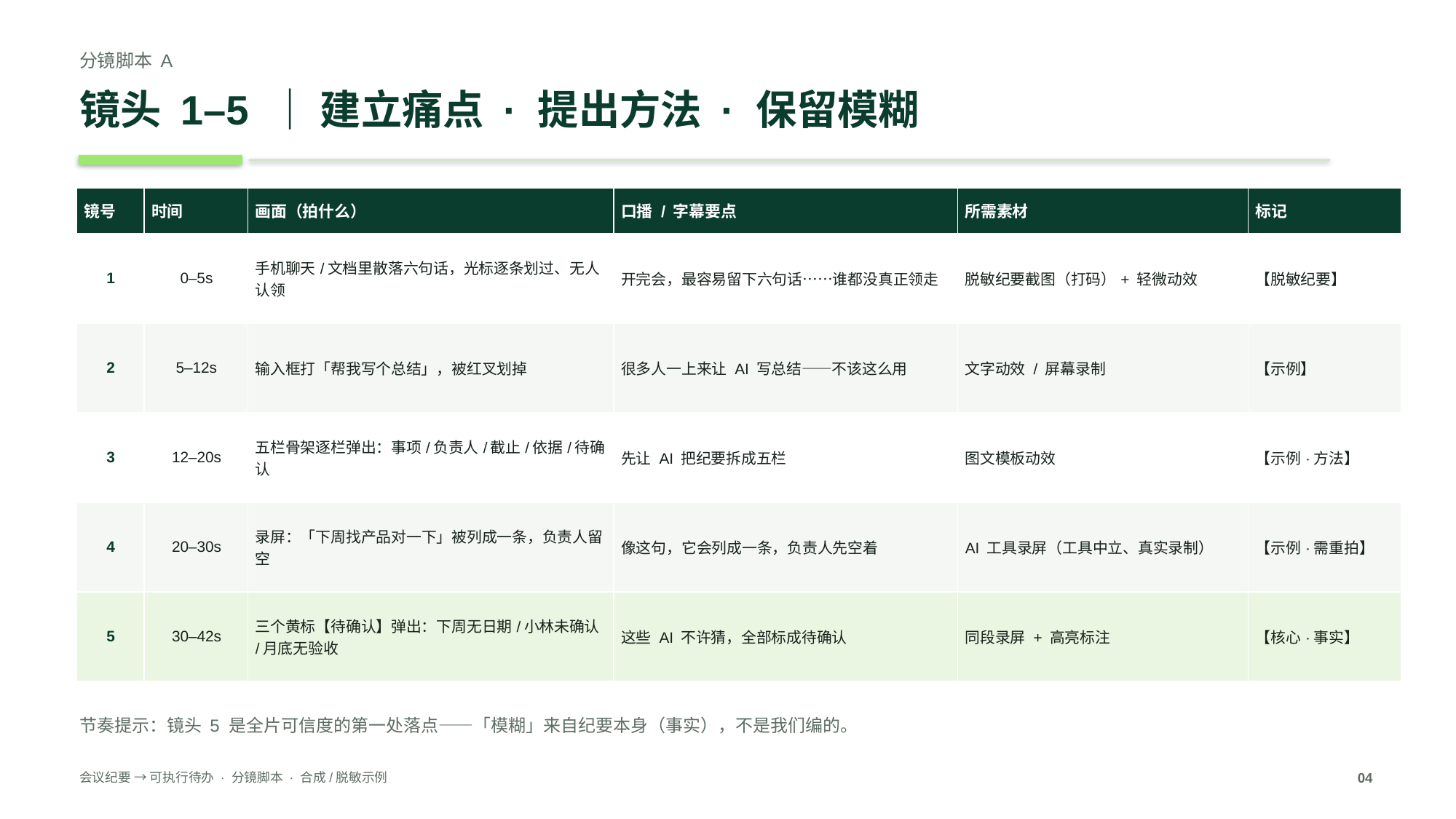

分镜脚本 A
镜头 1–5 ｜ 建立痛点 · 提出方法 · 保留模糊

| 镜号 | 时间 | 画面（拍什么） | 口播 / 字幕要点 | 所需素材 | 标记 |
| --- | --- | --- | --- | --- | --- |
| 1 | 0–5s | 手机聊天/文档里散落六句话，光标逐条划过、无人认领 | 开完会，最容易留下六句话……谁都没真正领走 | 脱敏纪要截图（打码）+ 轻微动效 | 【脱敏纪要】 |
| 2 | 5–12s | 输入框打「帮我写个总结」，被红叉划掉 | 很多人一上来让 AI 写总结——不该这么用 | 文字动效 / 屏幕录制 | 【示例】 |
| 3 | 12–20s | 五栏骨架逐栏弹出：事项/负责人/截止/依据/待确认 | 先让 AI 把纪要拆成五栏 | 图文模板动效 | 【示例·方法】 |
| 4 | 20–30s | 录屏：「下周找产品对一下」被列成一条，负责人留空 | 像这句，它会列成一条，负责人先空着 | AI 工具录屏（工具中立、真实录制） | 【示例·需重拍】 |
| 5 | 30–42s | 三个黄标【待确认】弹出：下周无日期/小林未确认/月底无验收 | 这些 AI 不许猜，全部标成待确认 | 同段录屏 + 高亮标注 | 【核心·事实】 |
节奏提示：镜头 5 是全片可信度的第一处落点——「模糊」来自纪要本身（事实），不是我们编的。
会议纪要 → 可执行待办 · 分镜脚本 · 合成/脱敏示例
04